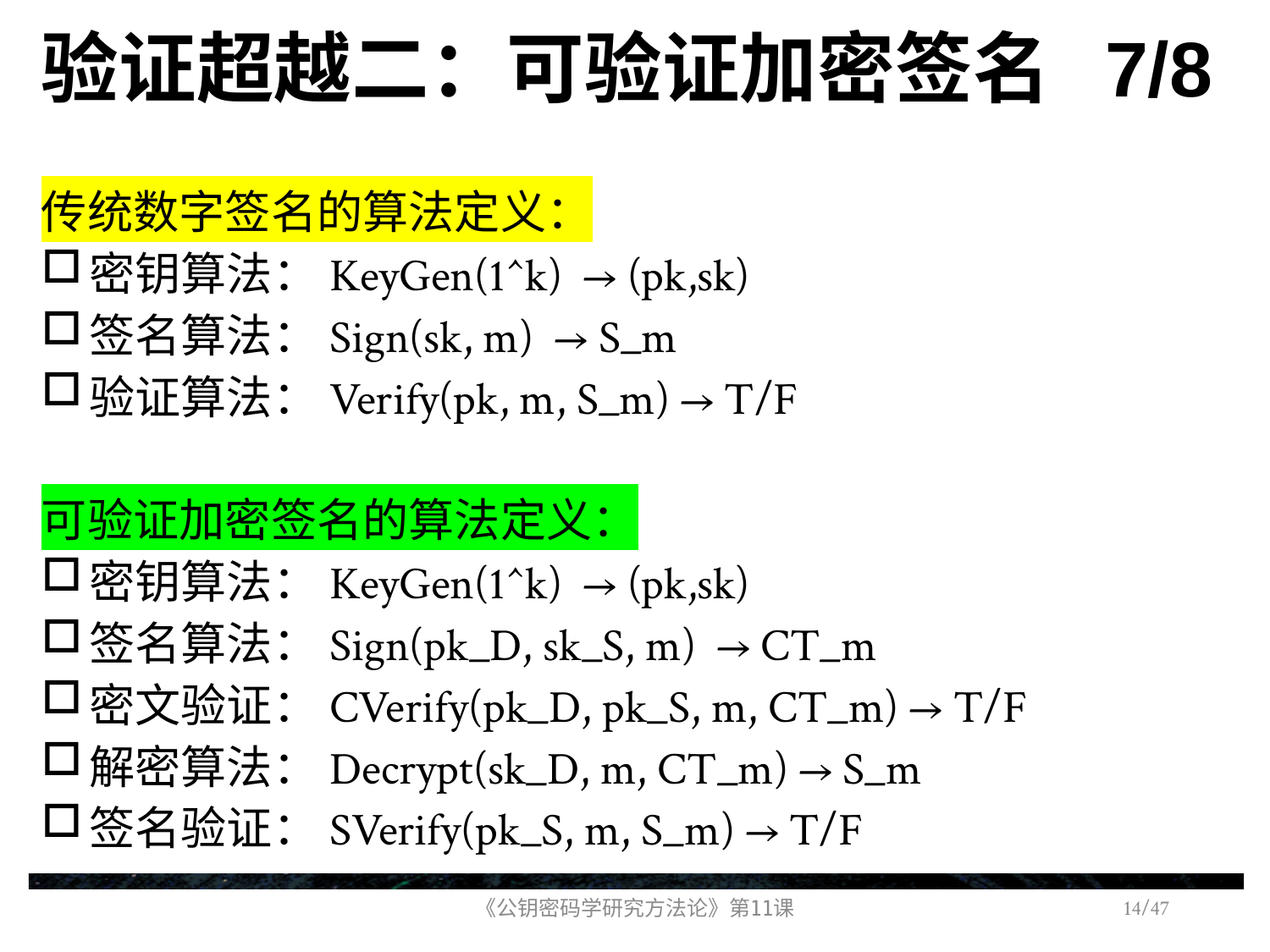

# 验证超越二：可验证加密签名  7/8
传统数字签名的算法定义：
密钥算法：KeyGen(1^k)  → (pk,sk)
签名算法：Sign(sk, m)  → S_m
验证算法：Verify(pk, m, S_m) → T/F

可验证加密签名的算法定义：
密钥算法：KeyGen(1^k)  → (pk,sk)
签名算法：Sign(pk_D, sk_S, m)  → CT_m
密文验证：CVerify(pk_D, pk_S, m, CT_m) → T/F
解密算法：Decrypt(sk_D, m, CT_m) → S_m
签名验证：SVerify(pk_S, m, S_m) → T/F

《公钥密码学研究方法论》第11课
14/47